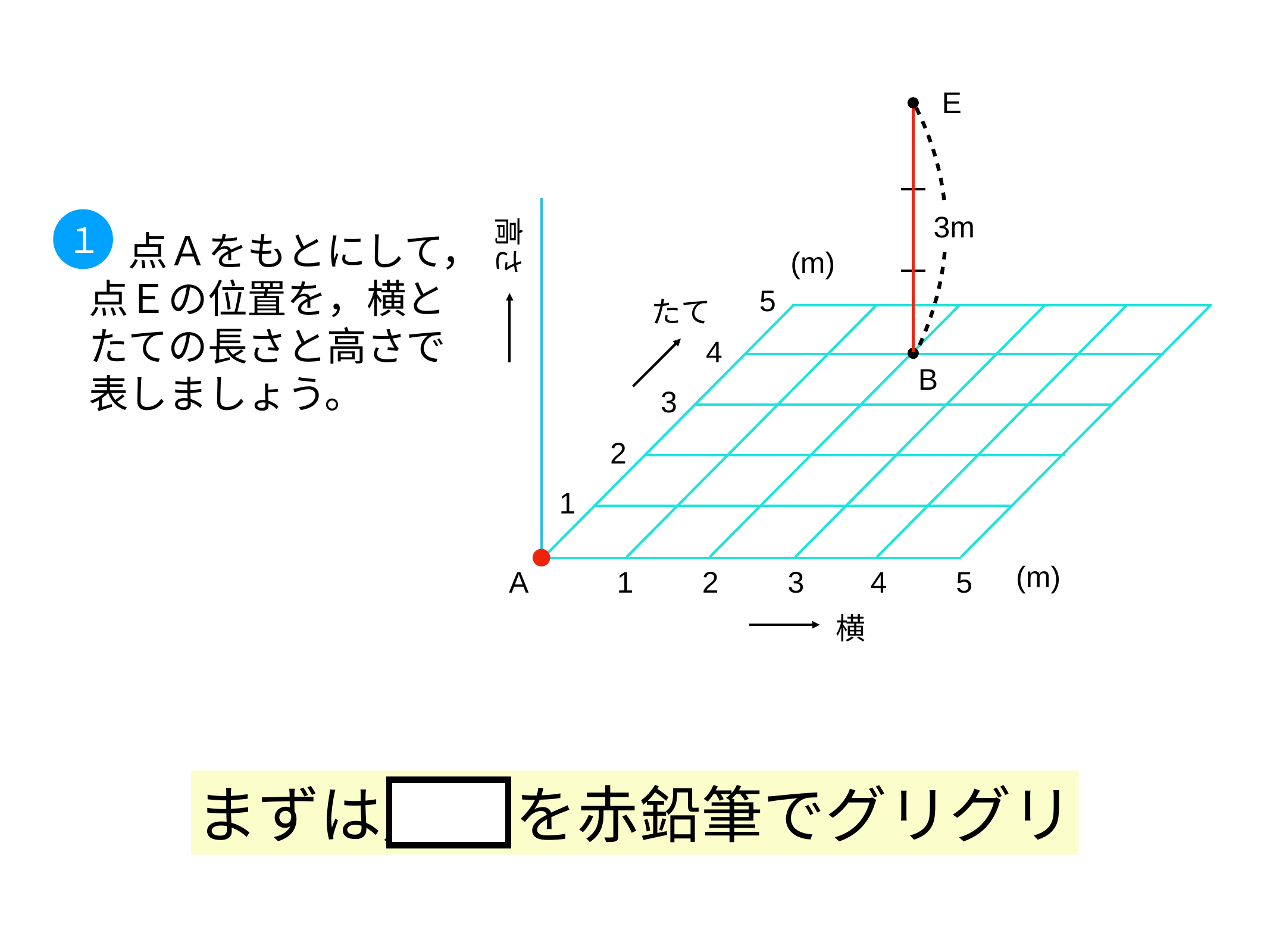

E

3m
　点Ａをもとにして，
点Ｅの位置を，横と
たての長さと高さで
表しましょう。
１
高さ
(m)

5
たて

4

B
3
2
1

(m)
A
1
2
3
4
5
横

まずは点Aを赤鉛筆でグリグリ